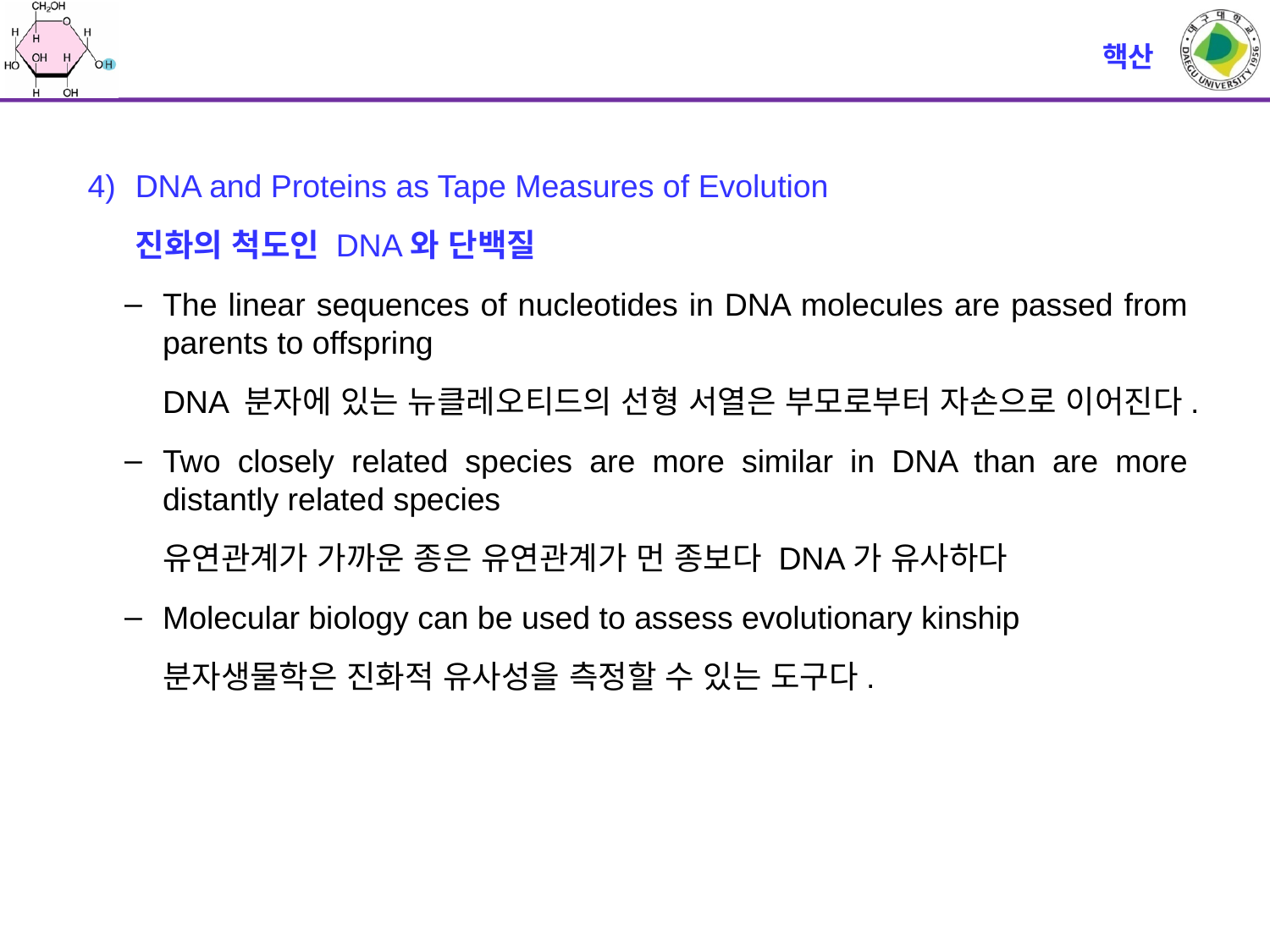

# 핵산
DNA and Proteins as Tape Measures of Evolution
	진화의 척도인 DNA와 단백질
The linear sequences of nucleotides in DNA molecules are passed from parents to offspring
	DNA 분자에 있는 뉴클레오티드의 선형 서열은 부모로부터 자손으로 이어진다.
Two closely related species are more similar in DNA than are more distantly related species
	유연관계가 가까운 종은 유연관계가 먼 종보다 DNA가 유사하다
Molecular biology can be used to assess evolutionary kinship
	분자생물학은 진화적 유사성을 측정할 수 있는 도구다.